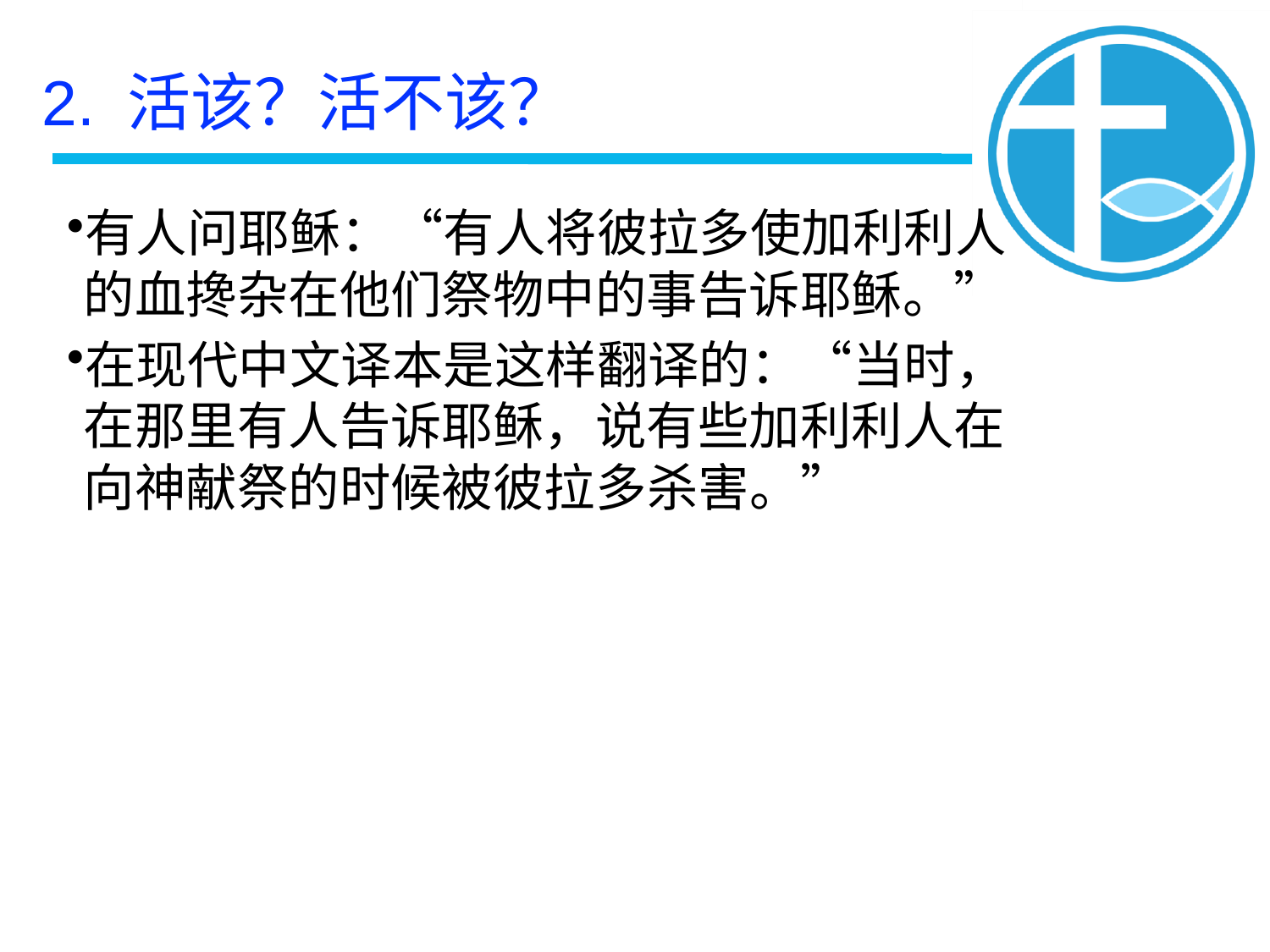

2. 活该？活不该？
有人问耶稣：“有人将彼拉多使加利利人的血搀杂在他们祭物中的事告诉耶稣。”
在现代中文译本是这样翻译的：“当时，在那里有人告诉耶稣，说有些加利利人在向神献祭的时候被彼拉多杀害。”